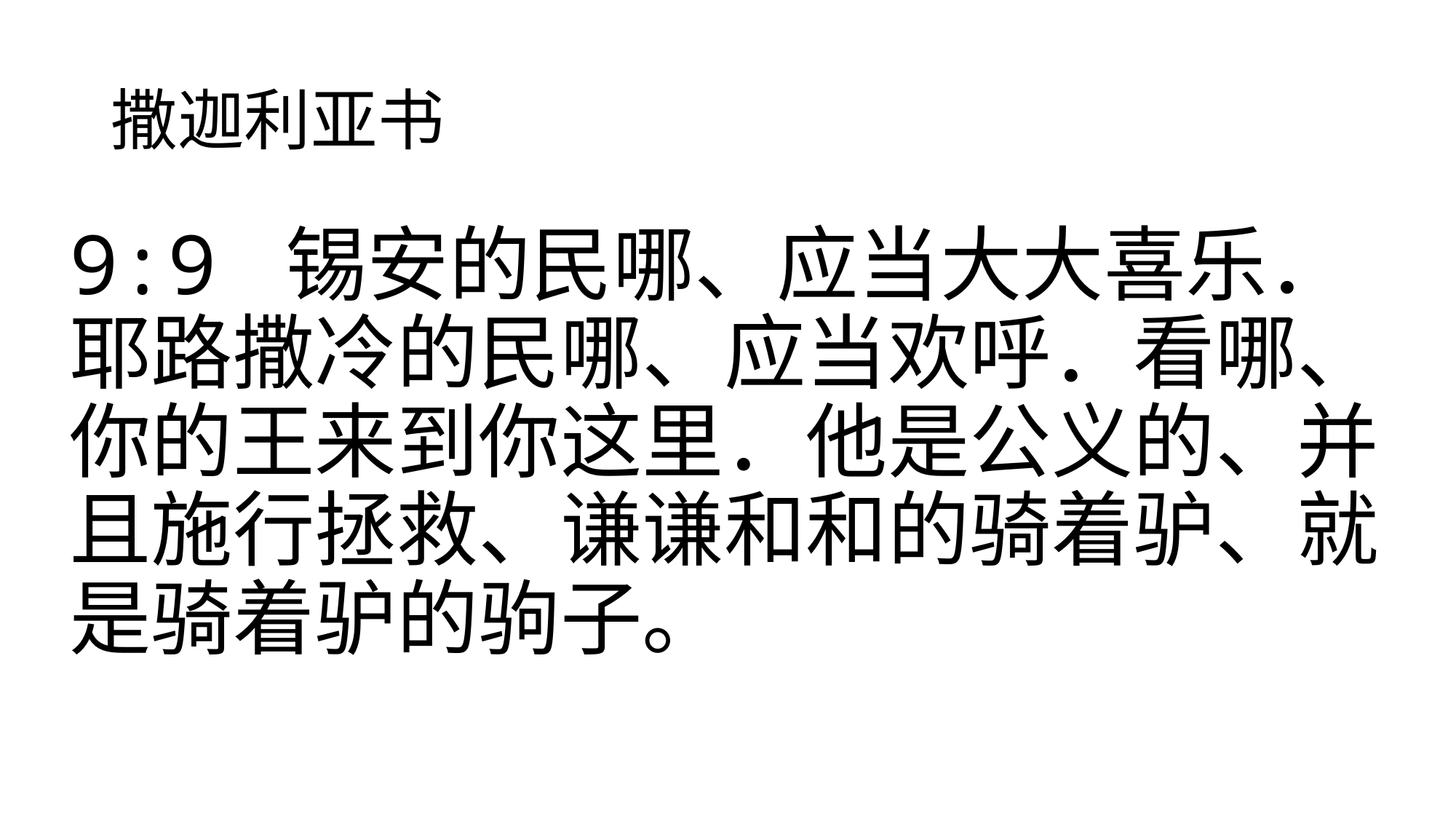

# 撒迦利亚书
9:9 锡安的民哪、应当大大喜乐．耶路撒冷的民哪、应当欢呼．看哪、你的王来到你这里．他是公义的、并且施行拯救、谦谦和和的骑着驴、就是骑着驴的驹子。